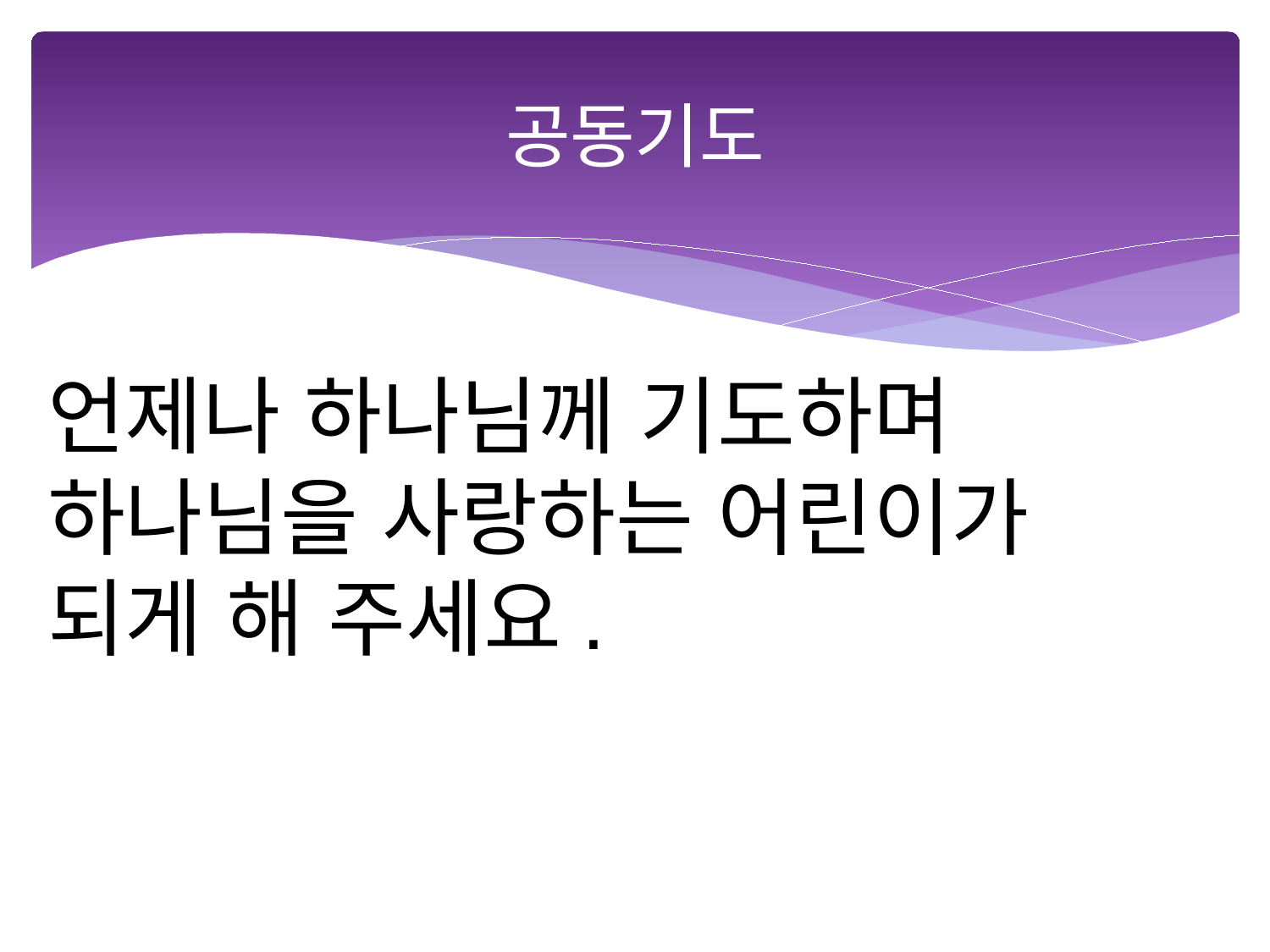

# 공동기도

언제나 하나님께 기도하며
하나님을 사랑하는 어린이가
되게 해 주세요.